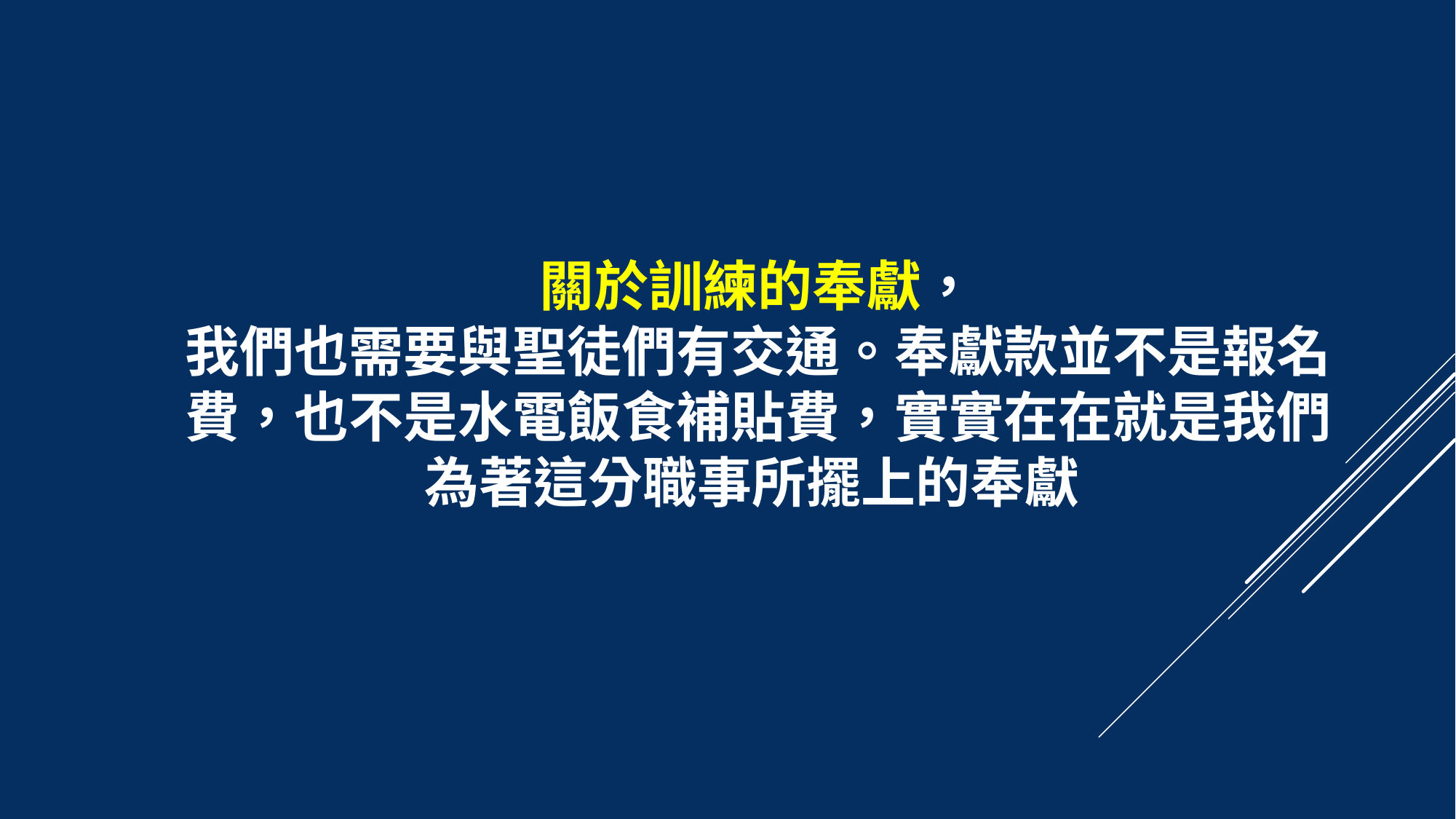

關於訓練的奉獻，
我們也需要與聖徒們有交通。奉獻款並不是報名費，也不是水電飯食補貼費，實實在在就是我們為著這分職事所擺上的奉獻